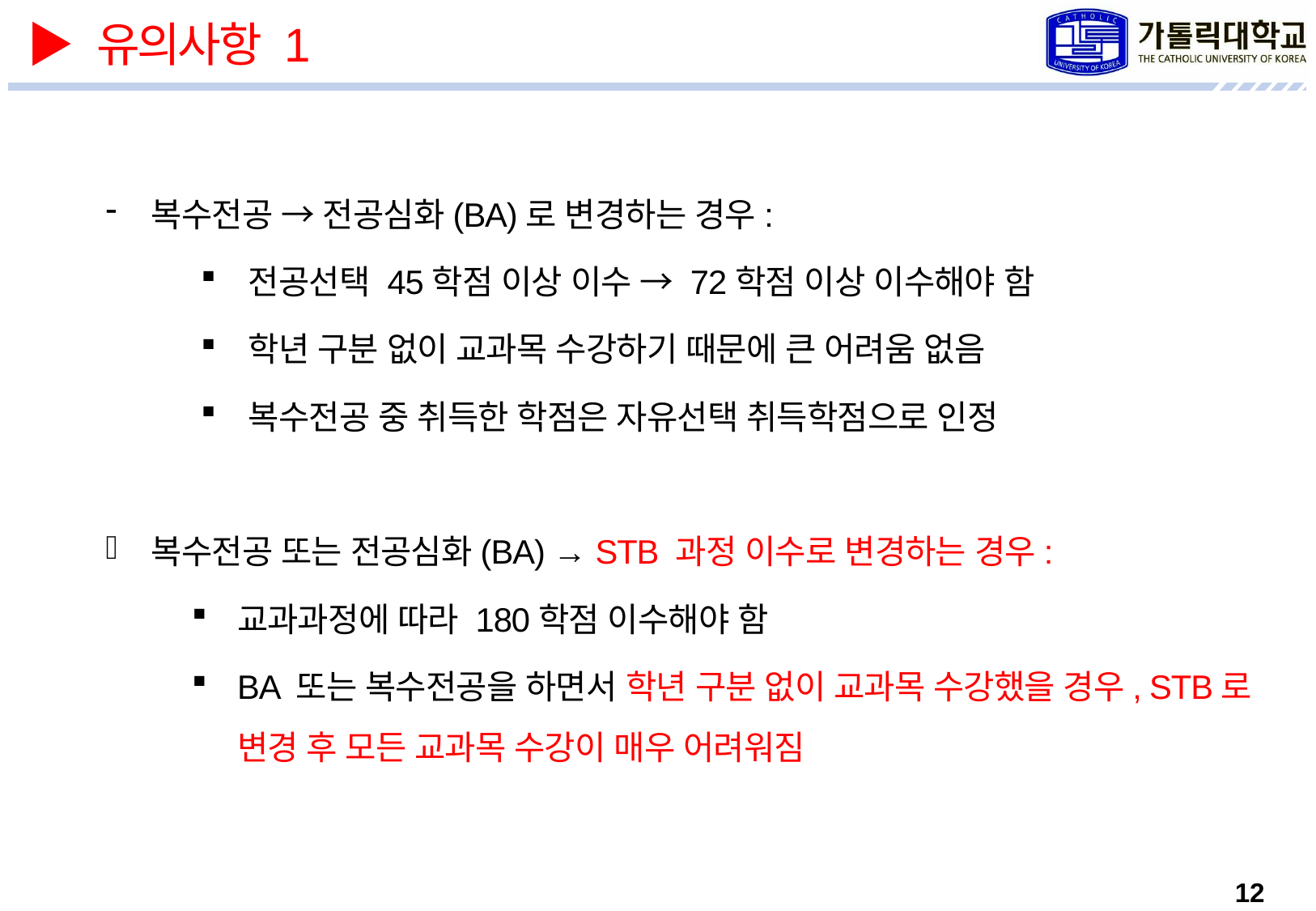

▶ 유의사항 1
복수전공 → 전공심화(BA)로 변경하는 경우:
전공선택 45학점 이상 이수 → 72학점 이상 이수해야 함
학년 구분 없이 교과목 수강하기 때문에 큰 어려움 없음
복수전공 중 취득한 학점은 자유선택 취득학점으로 인정

복수전공 또는 전공심화(BA) → STB 과정 이수로 변경하는 경우:
교과과정에 따라 180학점 이수해야 함
BA 또는 복수전공을 하면서 학년 구분 없이 교과목 수강했을 경우, STB로 변경 후 모든 교과목 수강이 매우 어려워짐